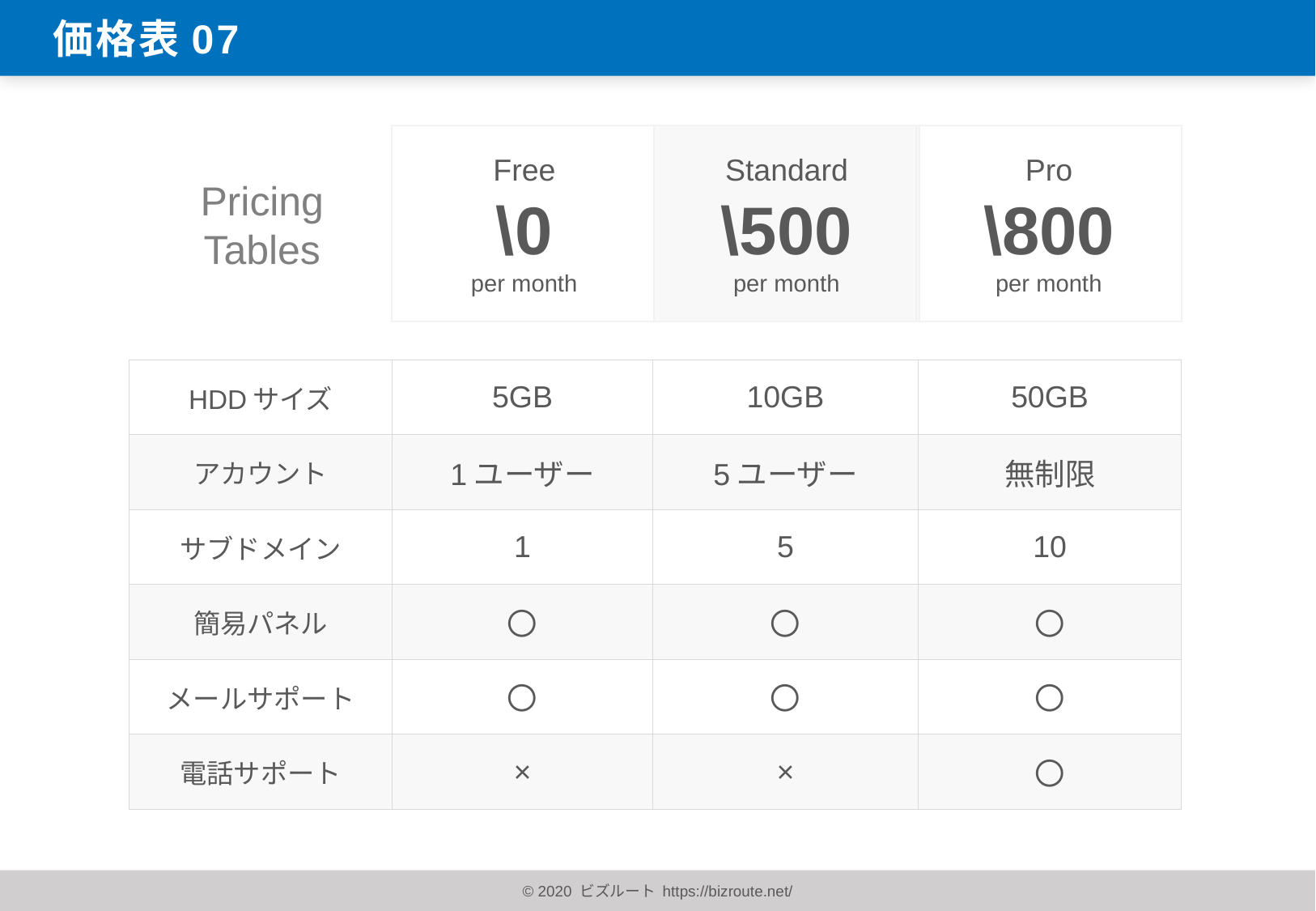

価格表07
Pricing
Tables
Free
\0
per month
Standard
\500
per month
Pro
\800
per month
| HDDサイズ | 5GB | 10GB | 50GB |
| --- | --- | --- | --- |
| アカウント | 1ユーザー | 5ユーザー | 無制限 |
| サブドメイン | 1 | 5 | 10 |
| 簡易パネル | 〇 | 〇 | 〇 |
| メールサポート | 〇 | 〇 | 〇 |
| 電話サポート | × | × | 〇 |

© 2020 ビズルート https://bizroute.net/